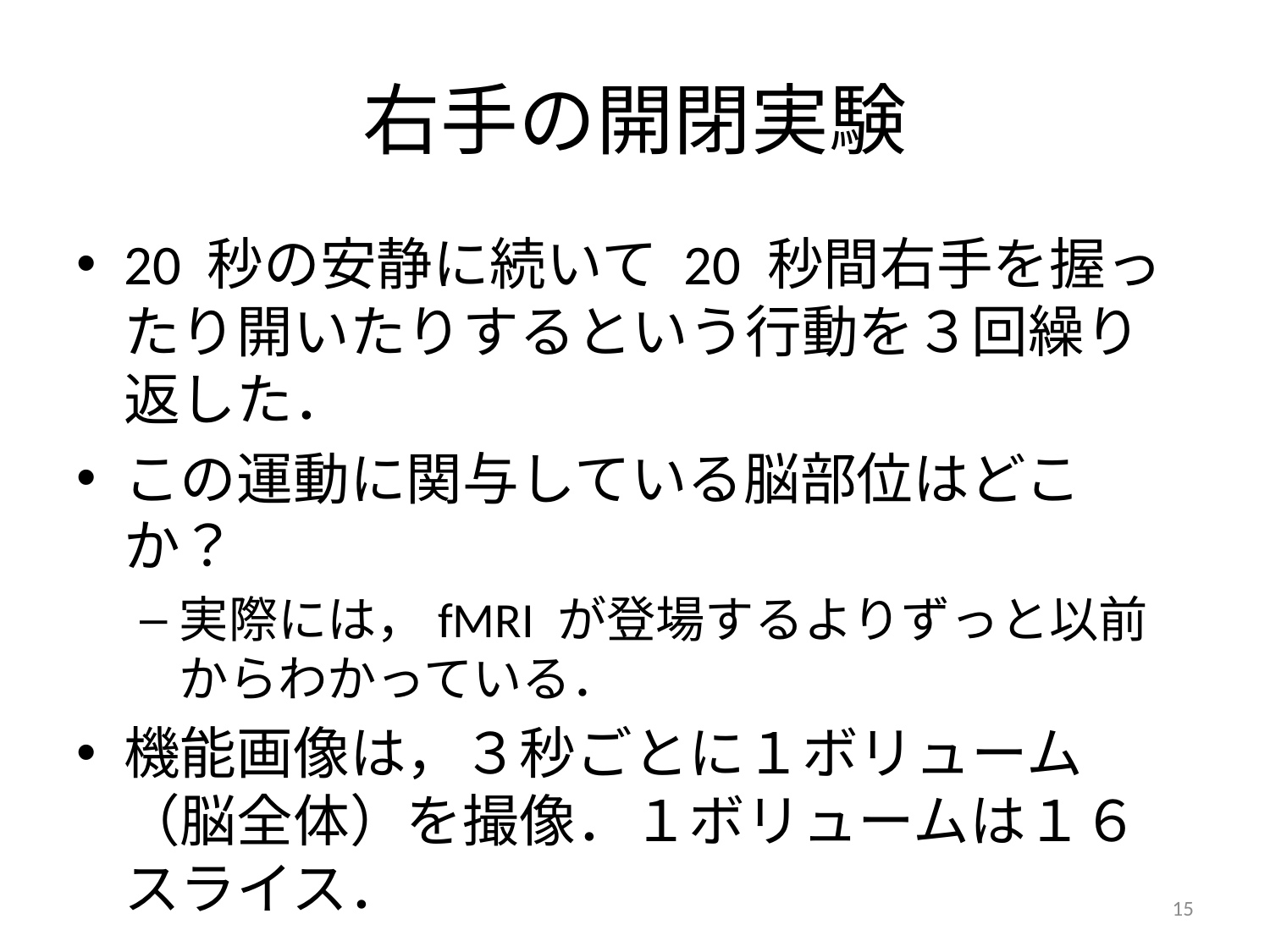

# 右手の開閉実験
20 秒の安静に続いて 20 秒間右手を握ったり開いたりするという行動を３回繰り返した．
この運動に関与している脳部位はどこか？
実際には，fMRI が登場するよりずっと以前からわかっている．
機能画像は，３秒ごとに１ボリューム（脳全体）を撮像．１ボリュームは１６スライス．
15